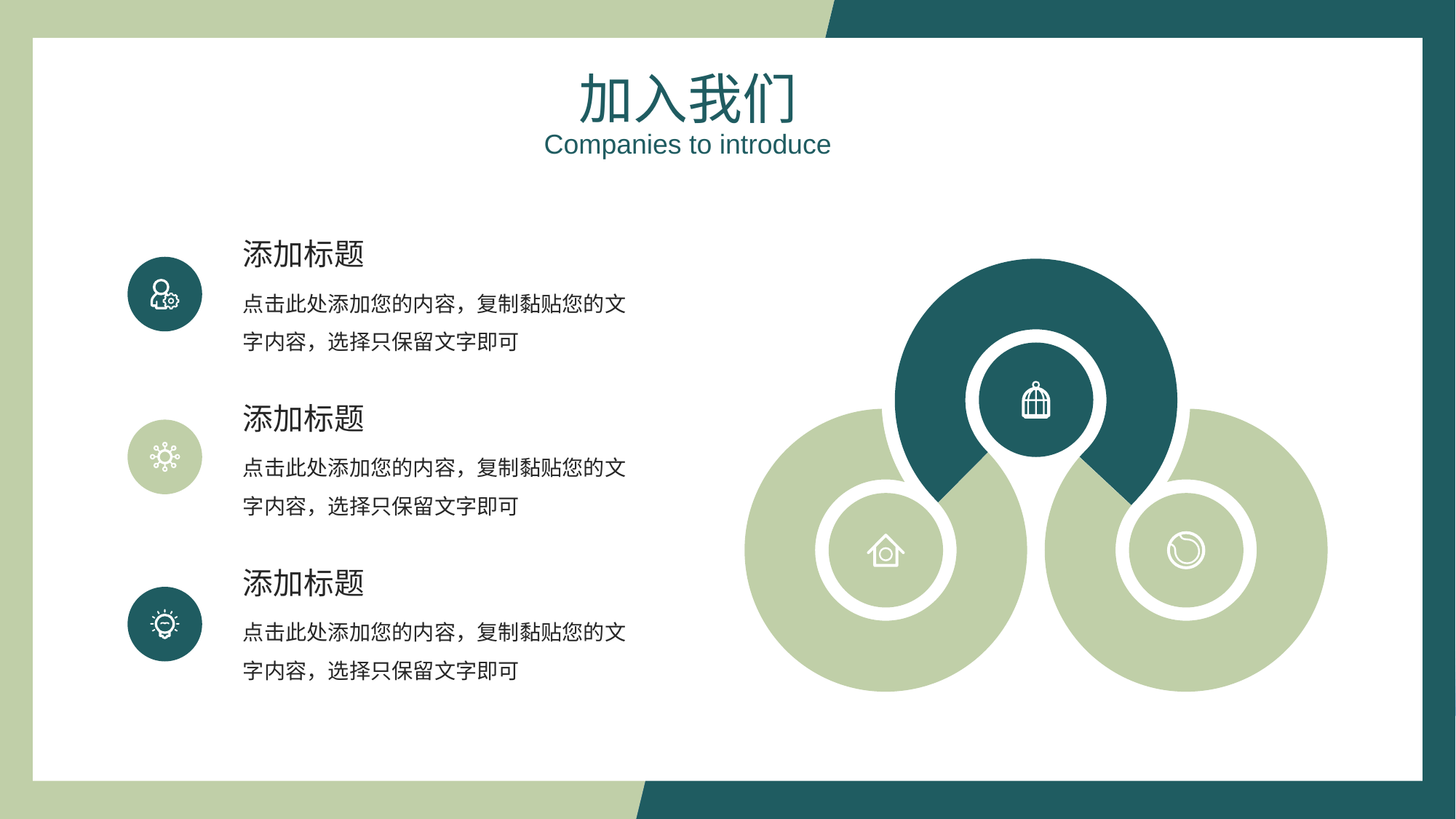

加入我们
Companies to introduce
添加标题
点击此处添加您的内容，复制黏贴您的文字内容，选择只保留文字即可
添加标题
点击此处添加您的内容，复制黏贴您的文字内容，选择只保留文字即可
添加标题
点击此处添加您的内容，复制黏贴您的文字内容，选择只保留文字即可